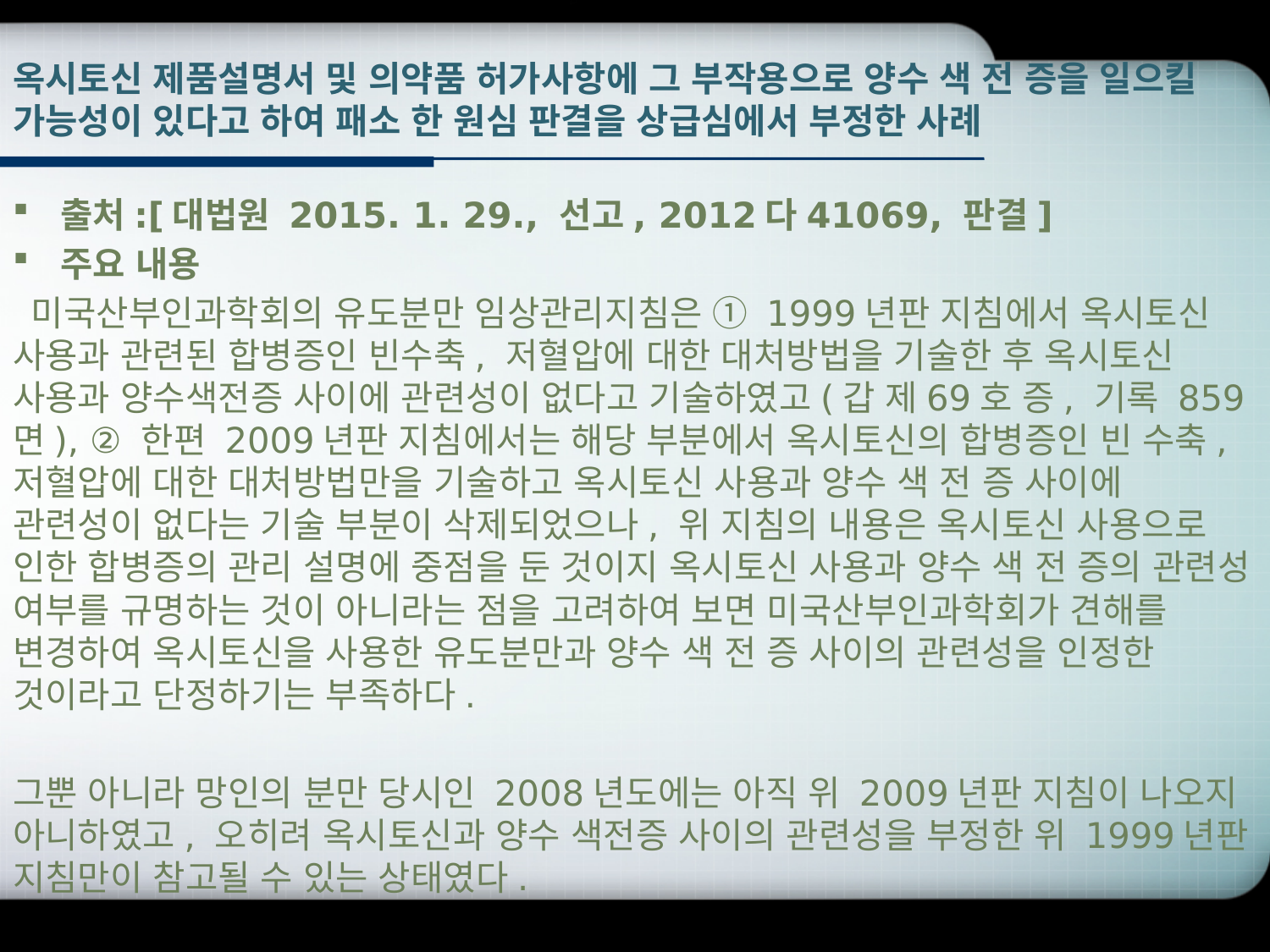

# 옥시토신 제품설명서 및 의약품 허가사항에 그 부작용으로 양수 색 전 증을 일으킬 가능성이 있다고 하여 패소 한 원심 판결을 상급심에서 부정한 사례
출처:[대법원 2015. 1. 29., 선고, 2012다41069, 판결]
주요 내용
 미국산부인과학회의 유도분만 임상관리지침은 ① 1999년판 지침에서 옥시토신 사용과 관련된 합병증인 빈수축, 저혈압에 대한 대처방법을 기술한 후 옥시토신 사용과 양수색전증 사이에 관련성이 없다고 기술하였고(갑 제69호 증, 기록 859면), ② 한편 2009년판 지침에서는 해당 부분에서 옥시토신의 합병증인 빈 수축, 저혈압에 대한 대처방법만을 기술하고 옥시토신 사용과 양수 색 전 증 사이에 관련성이 없다는 기술 부분이 삭제되었으나, 위 지침의 내용은 옥시토신 사용으로 인한 합병증의 관리 설명에 중점을 둔 것이지 옥시토신 사용과 양수 색 전 증의 관련성 여부를 규명하는 것이 아니라는 점을 고려하여 보면 미국산부인과학회가 견해를 변경하여 옥시토신을 사용한 유도분만과 양수 색 전 증 사이의 관련성을 인정한 것이라고 단정하기는 부족하다.

그뿐 아니라 망인의 분만 당시인 2008년도에는 아직 위 2009년판 지침이 나오지 아니하였고, 오히려 옥시토신과 양수 색전증 사이의 관련성을 부정한 위 1999년판 지침만이 참고될 수 있는 상태였다.